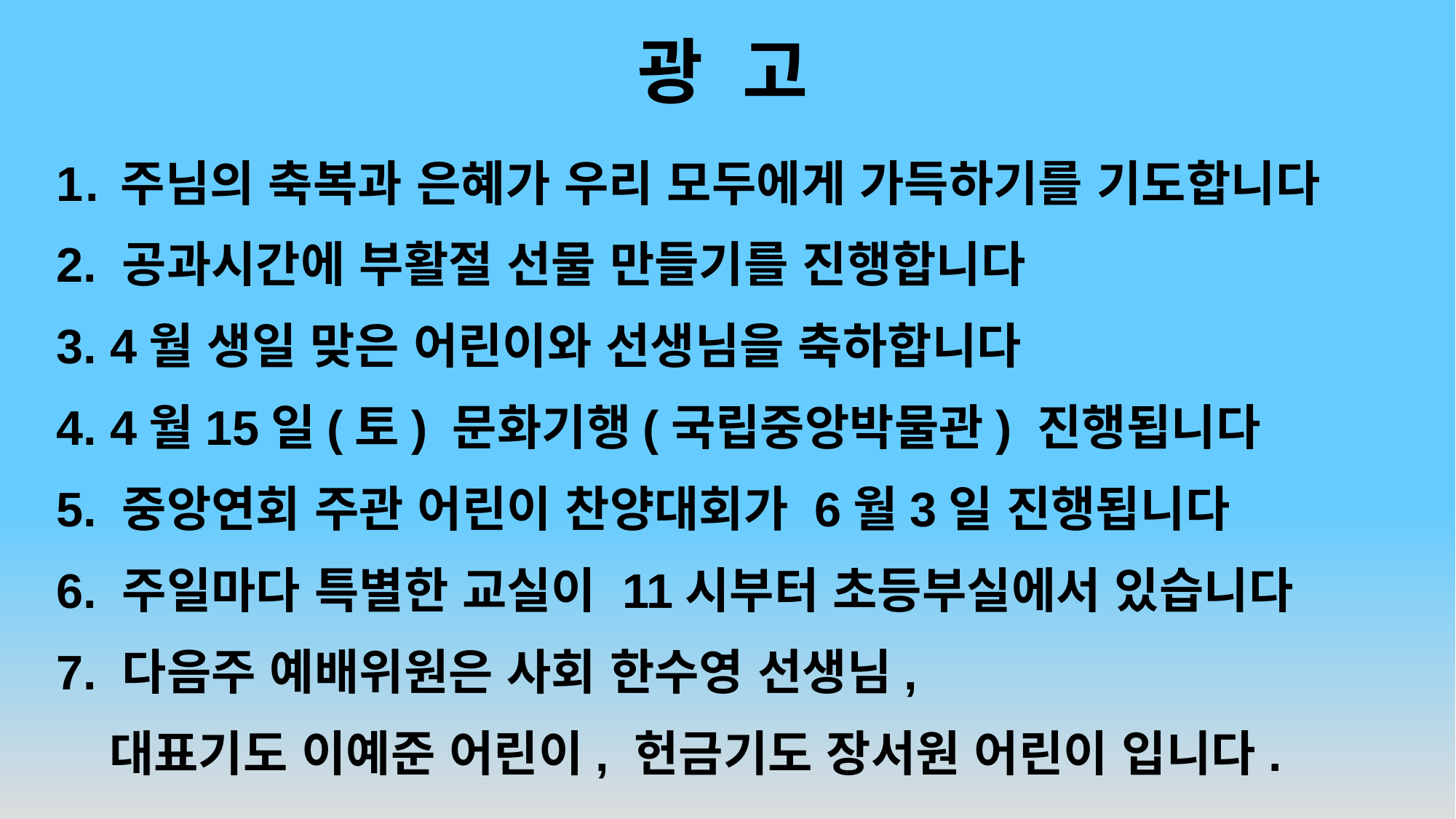

# 광  고
주님의 축복과 은혜가 우리 모두에게 가득하기를 기도합니다
2. 공과시간에 부활절 선물 만들기를 진행합니다
3. 4월 생일 맞은 어린이와 선생님을 축하합니다
4. 4월15일(토) 문화기행(국립중앙박물관) 진행됩니다
5. 중앙연회 주관 어린이 찬양대회가 6월3일 진행됩니다
6. 주일마다 특별한 교실이 11시부터 초등부실에서 있습니다
7. 다음주 예배위원은 사회 한수영 선생님,
   대표기도 이예준 어린이, 헌금기도 장서원 어린이 입니다.